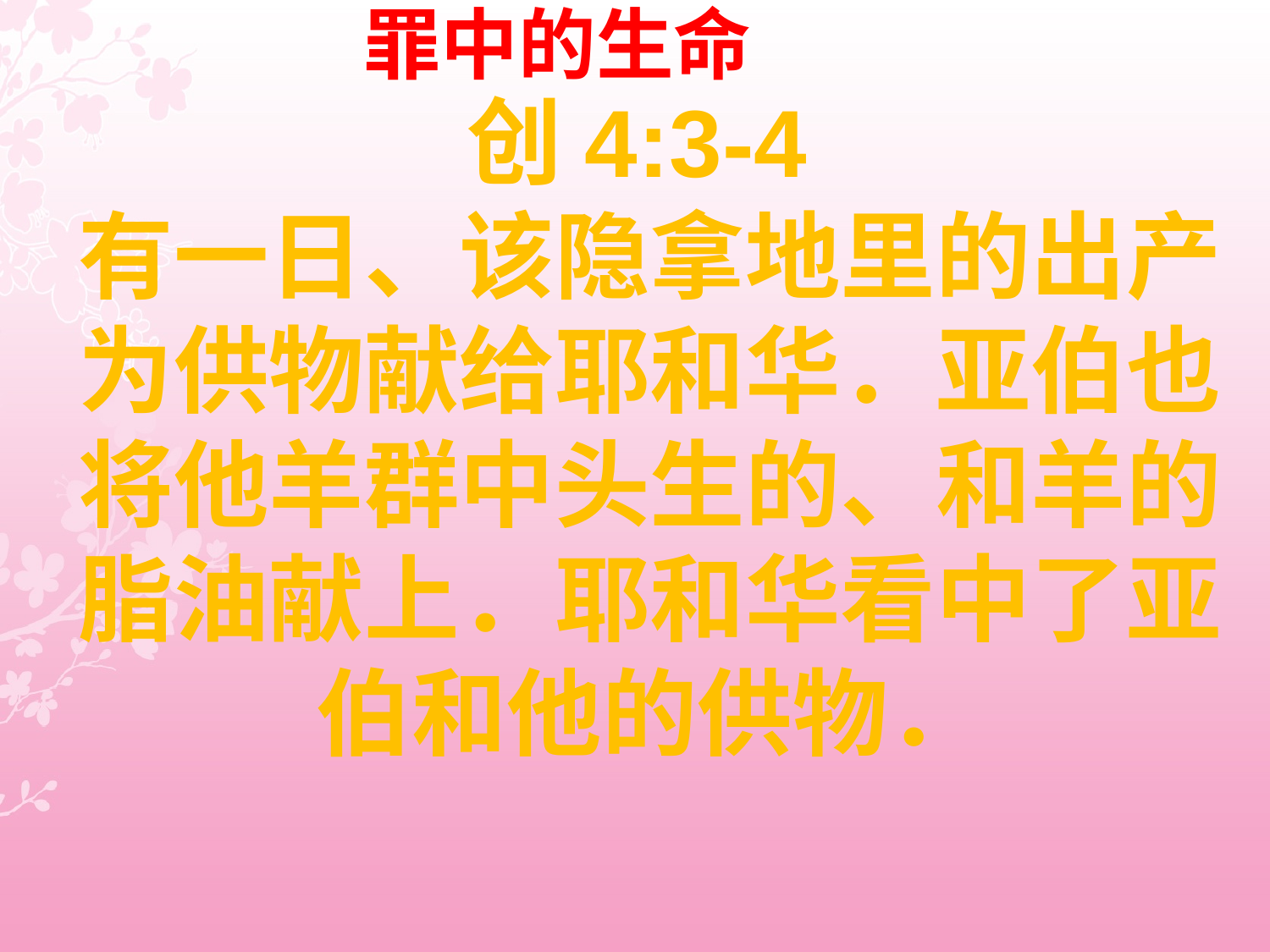

罪中的生命
创4:3-4
有一日、该隐拿地里的出产为供物献给耶和华．亚伯也将他羊群中头生的、和羊的脂油献上．耶和华看中了亚伯和他的供物．